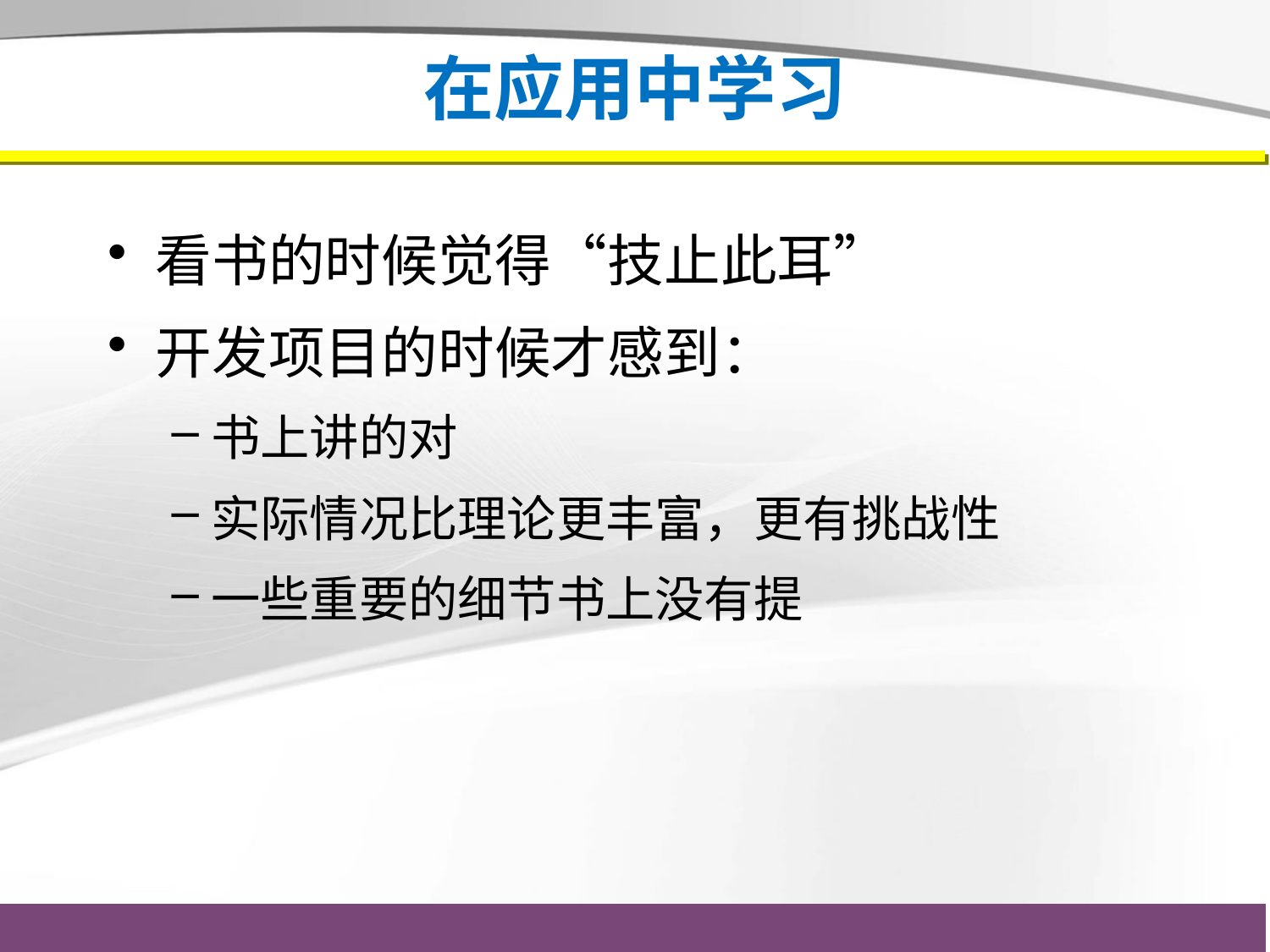

# 在应用中学习
看书的时候觉得“技止此耳”
开发项目的时候才感到：
书上讲的对
实际情况比理论更丰富，更有挑战性
一些重要的细节书上没有提